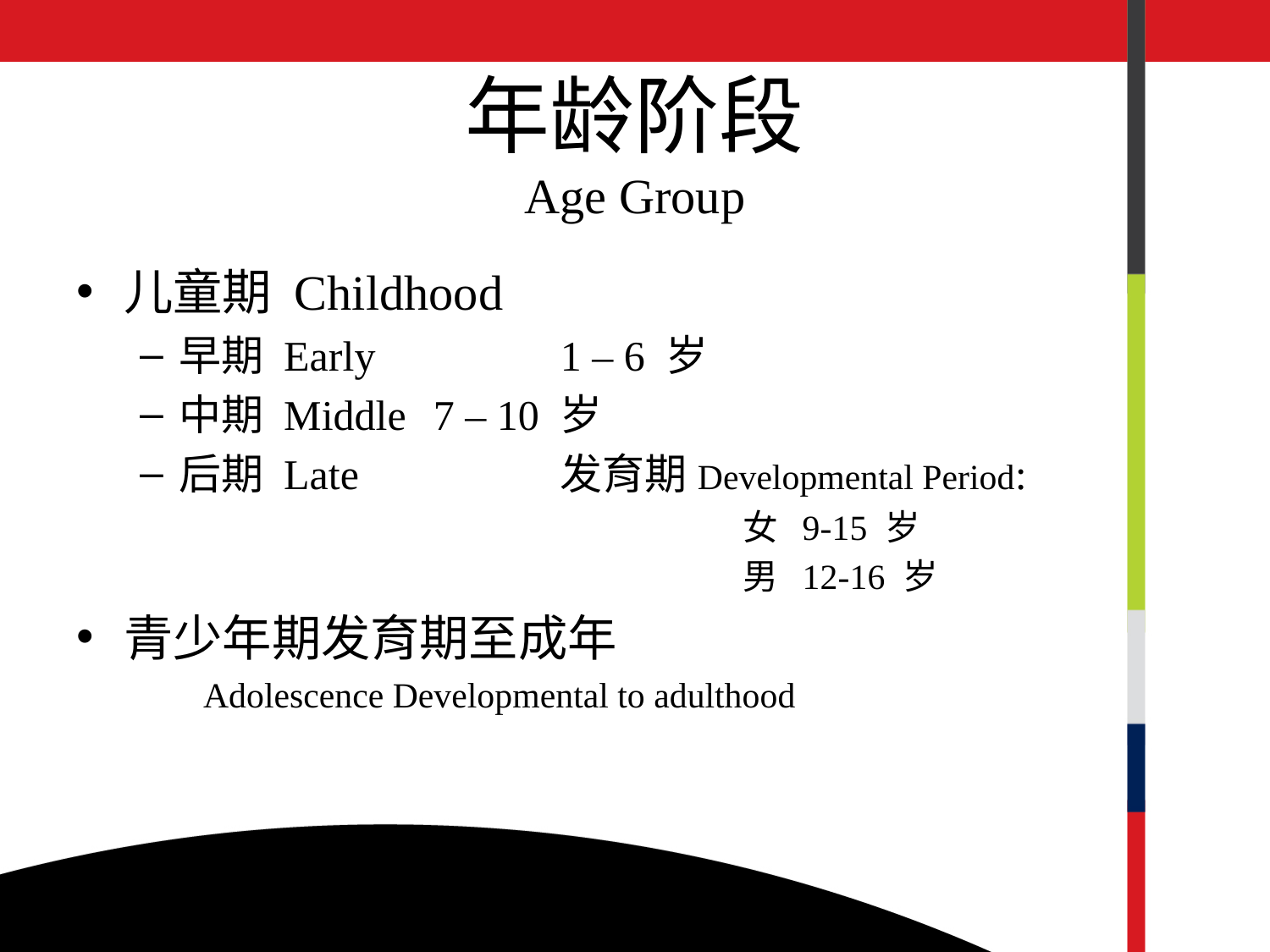

# 年龄阶段 Age Group
儿童期 Childhood
早期 Early		1 – 6 岁
中期 Middle	7 – 10 岁
后期 Late		发育期Developmental Period:
					女  9-15 岁
				   	男  12-16 岁
青少年期发育期至成年
	Adolescence Developmental to adulthood